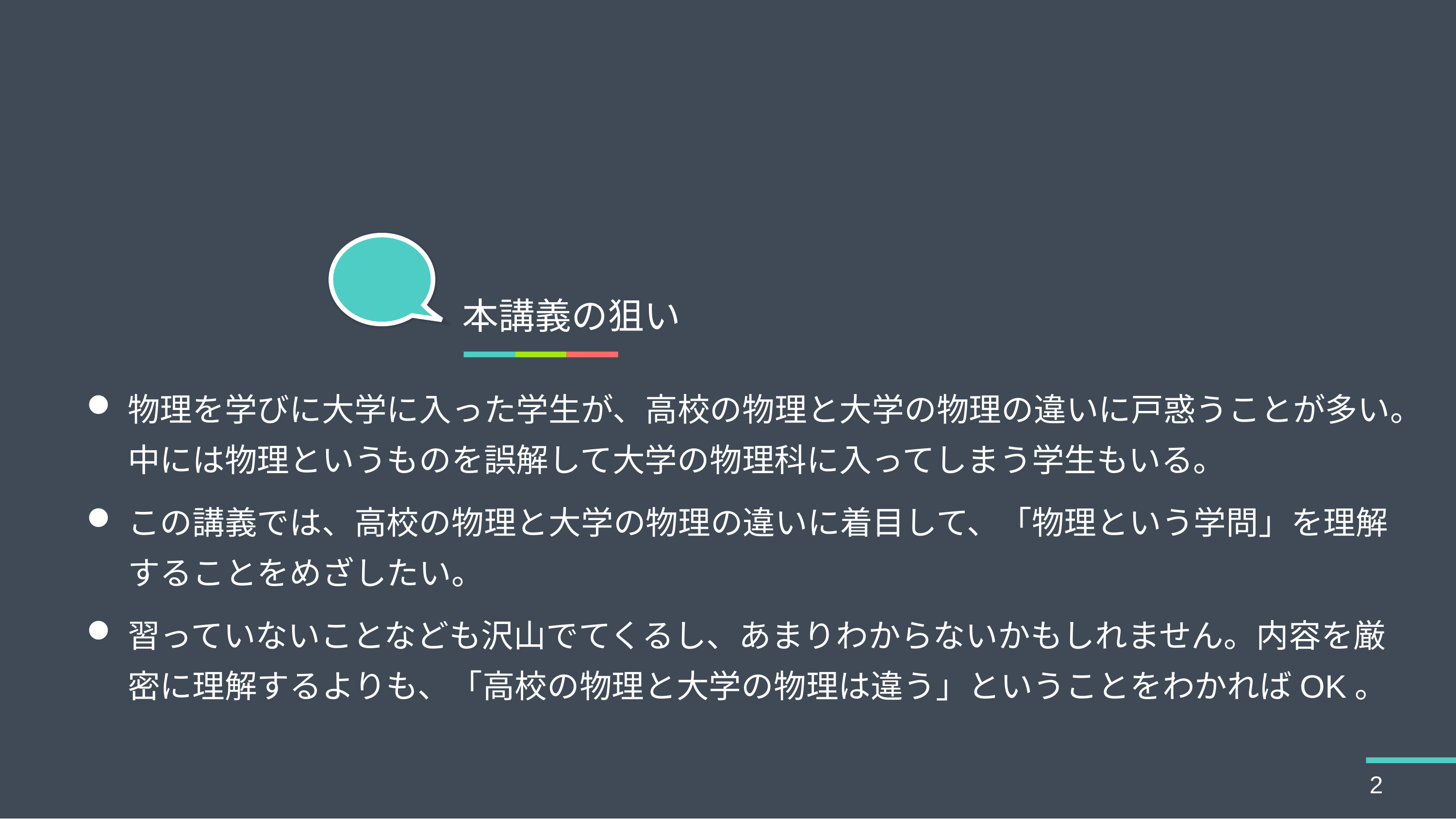

本講義の狙い
物理を学びに大学に入った学生が、高校の物理と大学の物理の違いに戸惑うことが多い。中には物理というものを誤解して大学の物理科に入ってしまう学生もいる。
この講義では、高校の物理と大学の物理の違いに着目して、「物理という学問」を理解することをめざしたい。
習っていないことなども沢山でてくるし、あまりわからないかもしれません。内容を厳密に理解するよりも、「高校の物理と大学の物理は違う」ということをわかればOK。
2